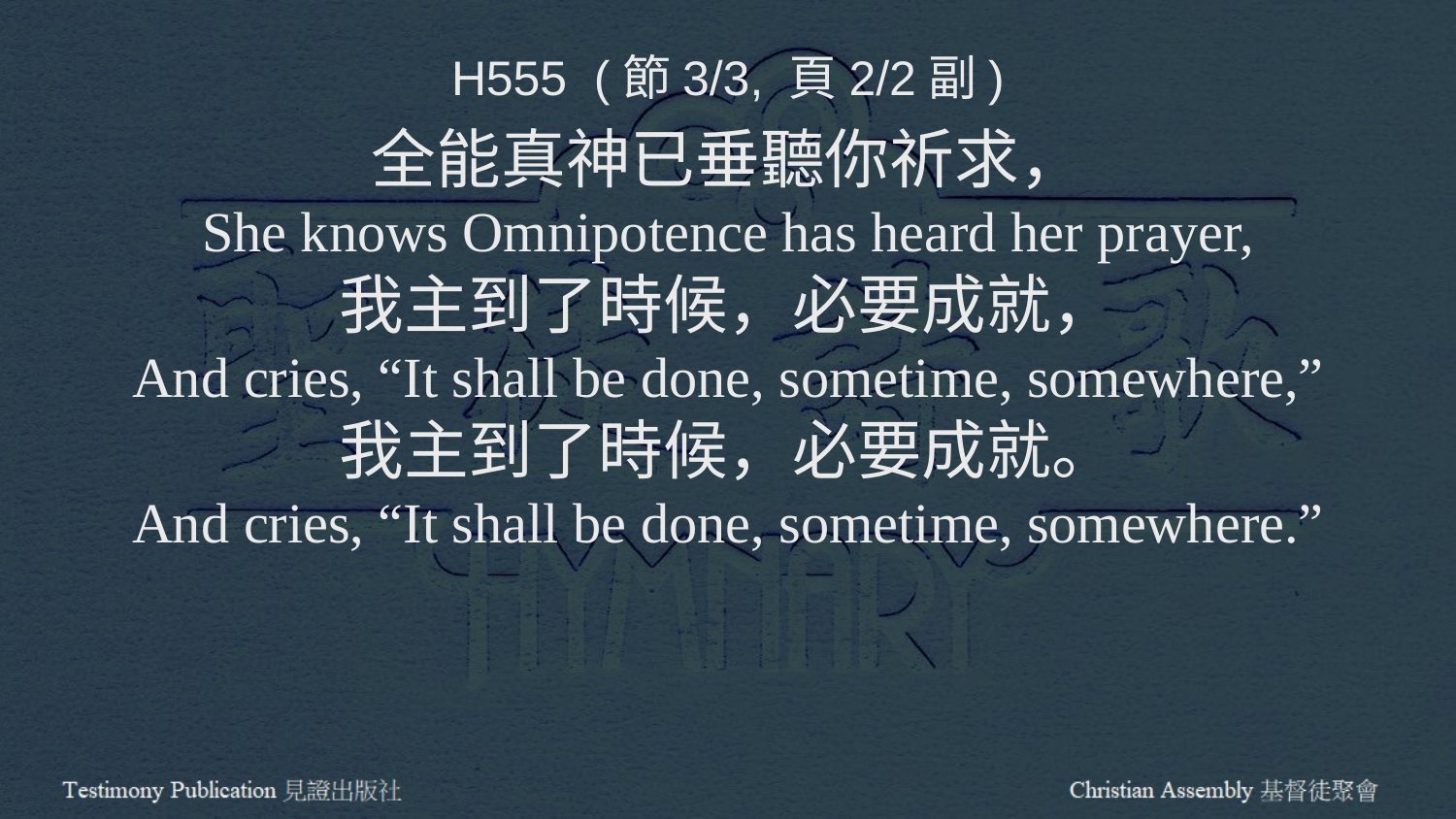

H555  (節3/3, 頁2/2副)
全能真神已垂聽你祈求，
She knows Omnipotence has heard her prayer,
我主到了時候，必要成就，
And cries, “It shall be done, sometime, somewhere,”
我主到了時候，必要成就。
And cries, “It shall be done, sometime, somewhere.”